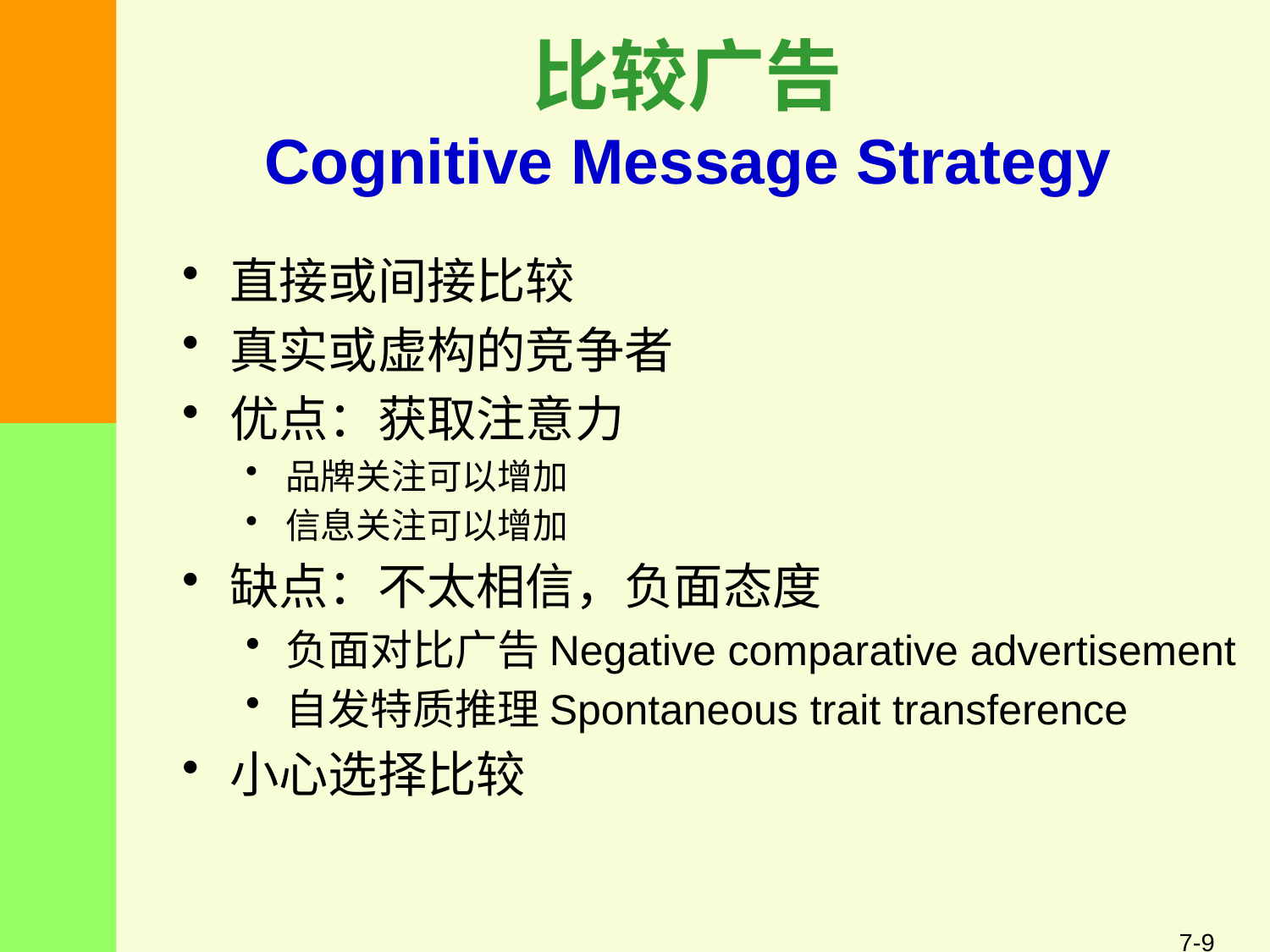

比较广告
Cognitive Message Strategy
直接或间接比较
真实或虚构的竞争者
优点：获取注意力
品牌关注可以增加
信息关注可以增加
缺点：不太相信，负面态度
负面对比广告Negative comparative advertisement
自发特质推理Spontaneous trait transference
小心选择比较

7-9